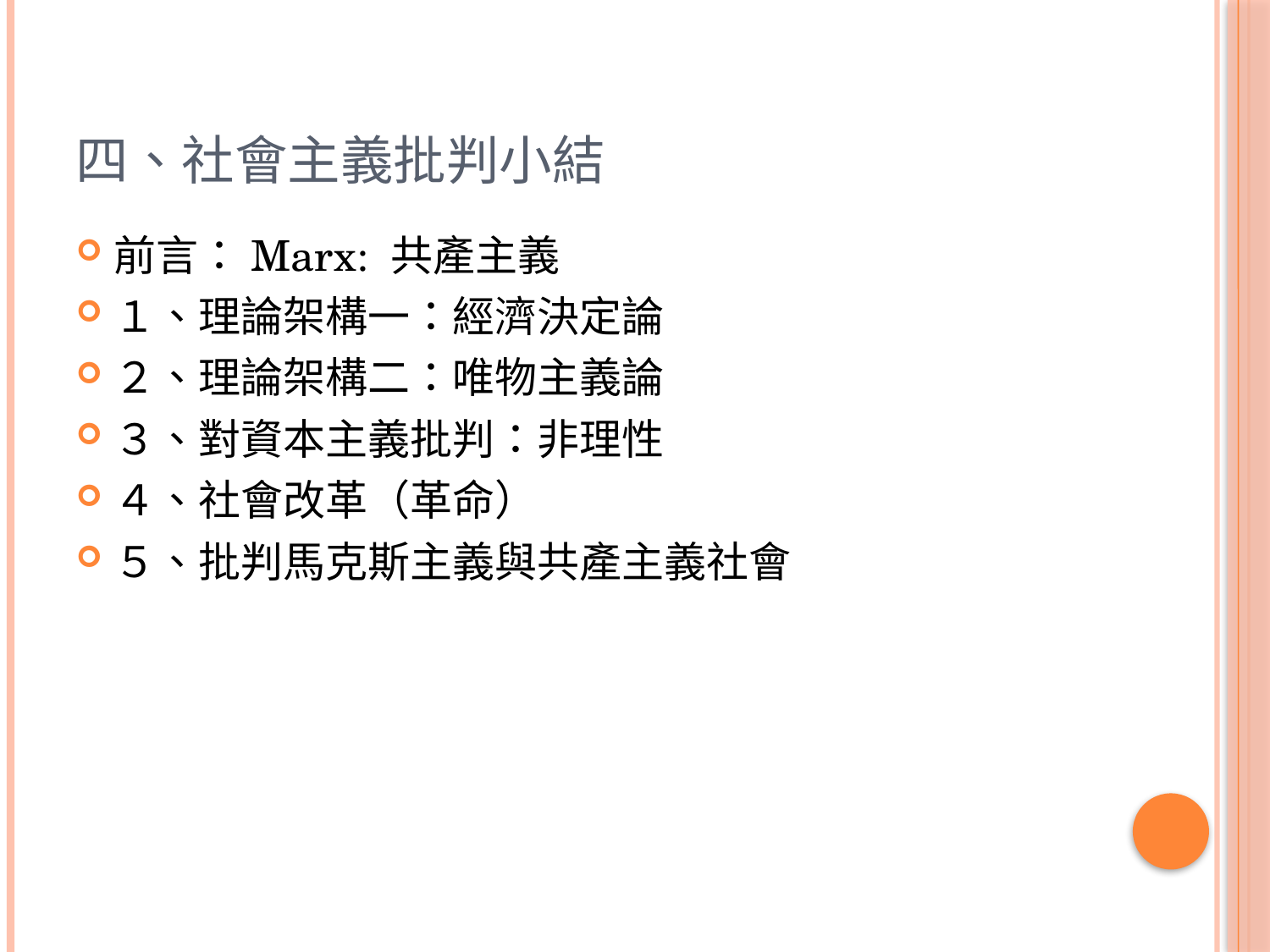

# 四、社會主義批判小結
前言：Marx: 共產主義
１、理論架構一：經濟決定論
２、理論架構二：唯物主義論
３、對資本主義批判：非理性
４、社會改革（革命）
５、批判馬克斯主義與共產主義社會